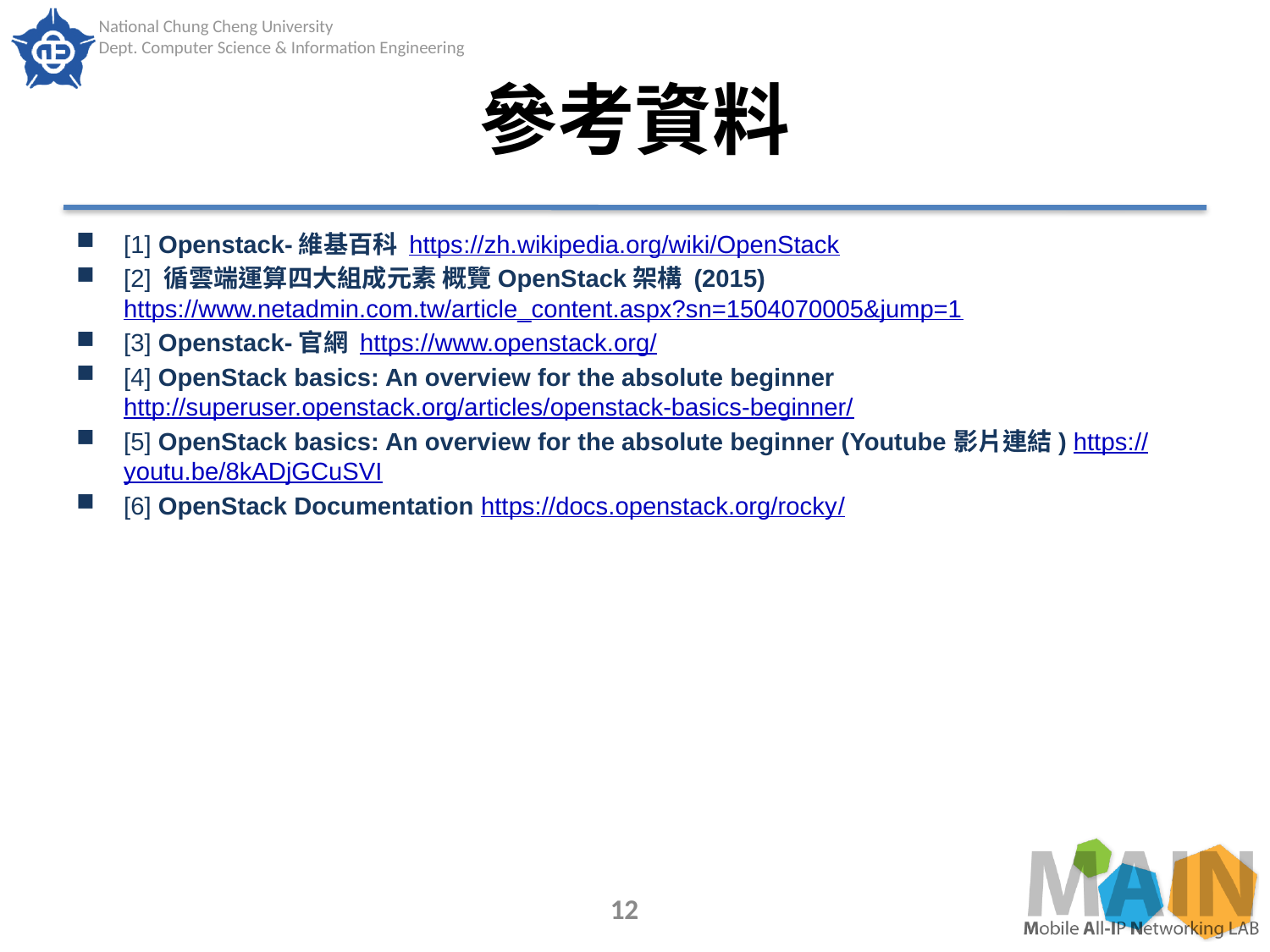

# 參考資料
[1] Openstack-維基百科 https://zh.wikipedia.org/wiki/OpenStack
[2] 循雲端運算四大組成元素 概覽OpenStack架構 (2015)  https://www.netadmin.com.tw/article_content.aspx?sn=1504070005&jump=1
[3] Openstack-官網 https://www.openstack.org/
[4] OpenStack basics: An overview for the absolute beginner http://superuser.openstack.org/articles/openstack-basics-beginner/
[5] OpenStack basics: An overview for the absolute beginner (Youtube影片連結) https://youtu.be/8kADjGCuSVI
[6] OpenStack Documentation https://docs.openstack.org/rocky/

12